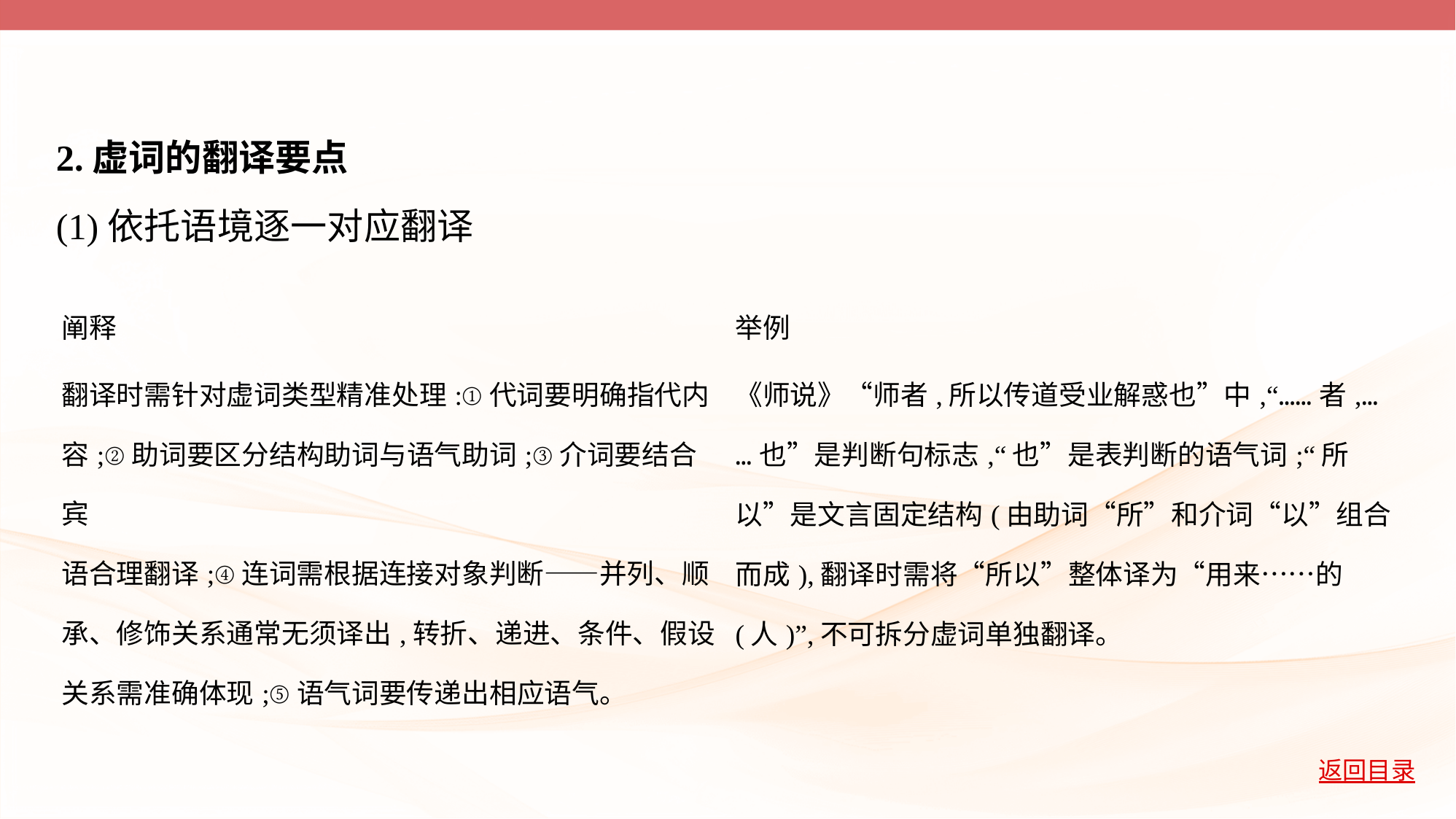

2.虚词的翻译要点
(1)依托语境逐一对应翻译
| 阐释 | 举例 |
| --- | --- |
| 翻译时需针对虚词类型精准处理:①代词要明确指代内 容;②助词要区分结构助词与语气助词;③介词要结合宾 语合理翻译;④连词需根据连接对象判断——并列、顺 承、修饰关系通常无须译出,转折、递进、条件、假设 关系需准确体现;⑤语气词要传递出相应语气。 | 《师说》“师者,所以传道受业解惑也”中,“……者,… …也”是判断句标志,“也”是表判断的语气词;“所 以”是文言固定结构(由助词“所”和介词“以”组合 而成),翻译时需将“所以”整体译为“用来……的 (人)”,不可拆分虚词单独翻译。 |